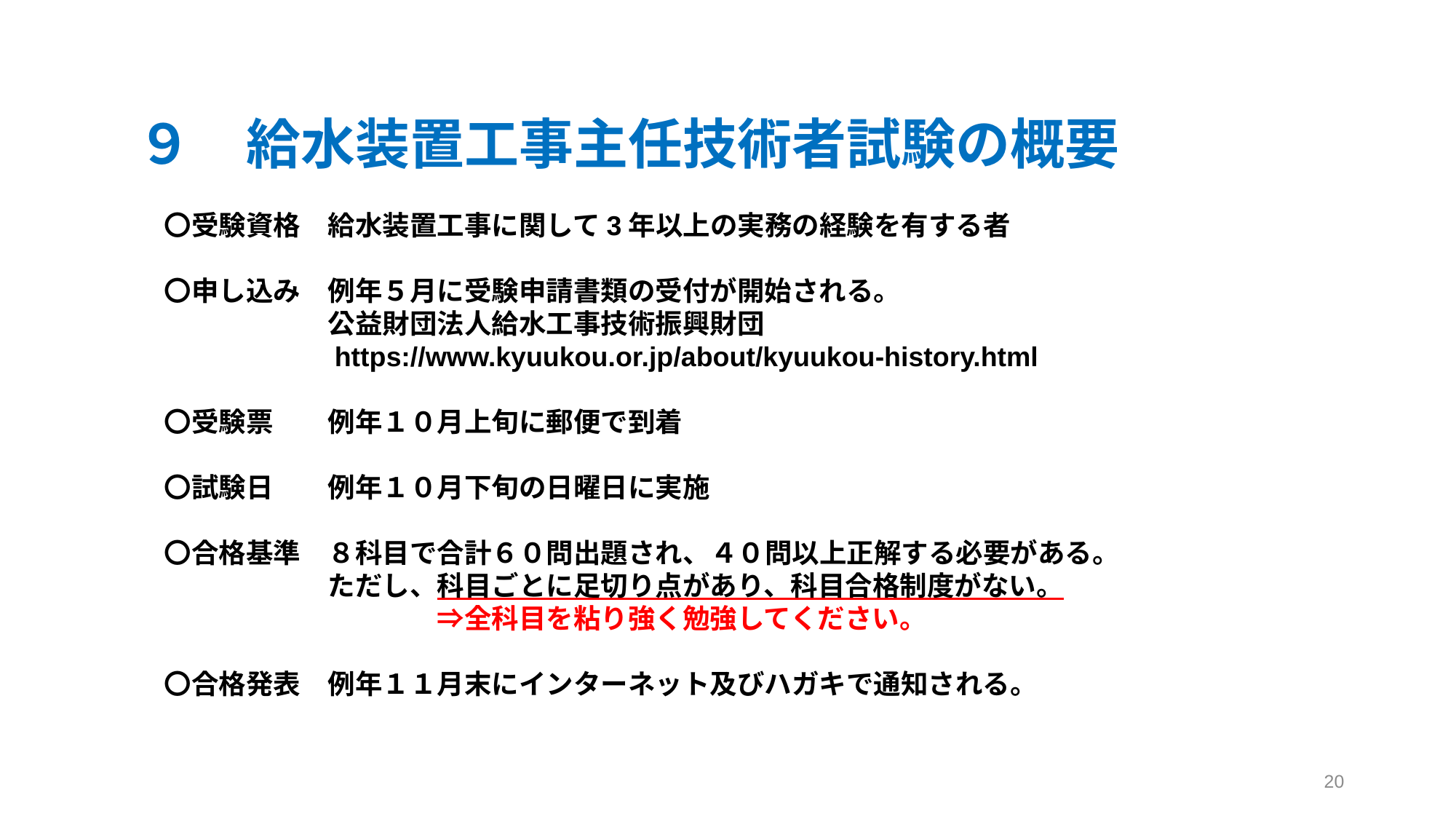

９　給水装置工事主任技術者試験の概要

　〇受験資格　給水装置工事に関して3年以上の実務の経験を有する者

　〇申し込み　例年５月に受験申請書類の受付が開始される。
　　　　　　　公益財団法人給水工事技術振興財団
　　　　　　　https://www.kyuukou.or.jp/about/kyuukou-history.html

　〇受験票　　例年１０月上旬に郵便で到着

　〇試験日　　例年１０月下旬の日曜日に実施

　〇合格基準　８科目で合計６０問出題され、４０問以上正解する必要がある。
　　　　　　　ただし、科目ごとに足切り点があり、科目合格制度がない。
　　　　　　　　　　　⇒全科目を粘り強く勉強してください。

　〇合格発表　例年１１月末にインターネット及びハガキで通知される。

20